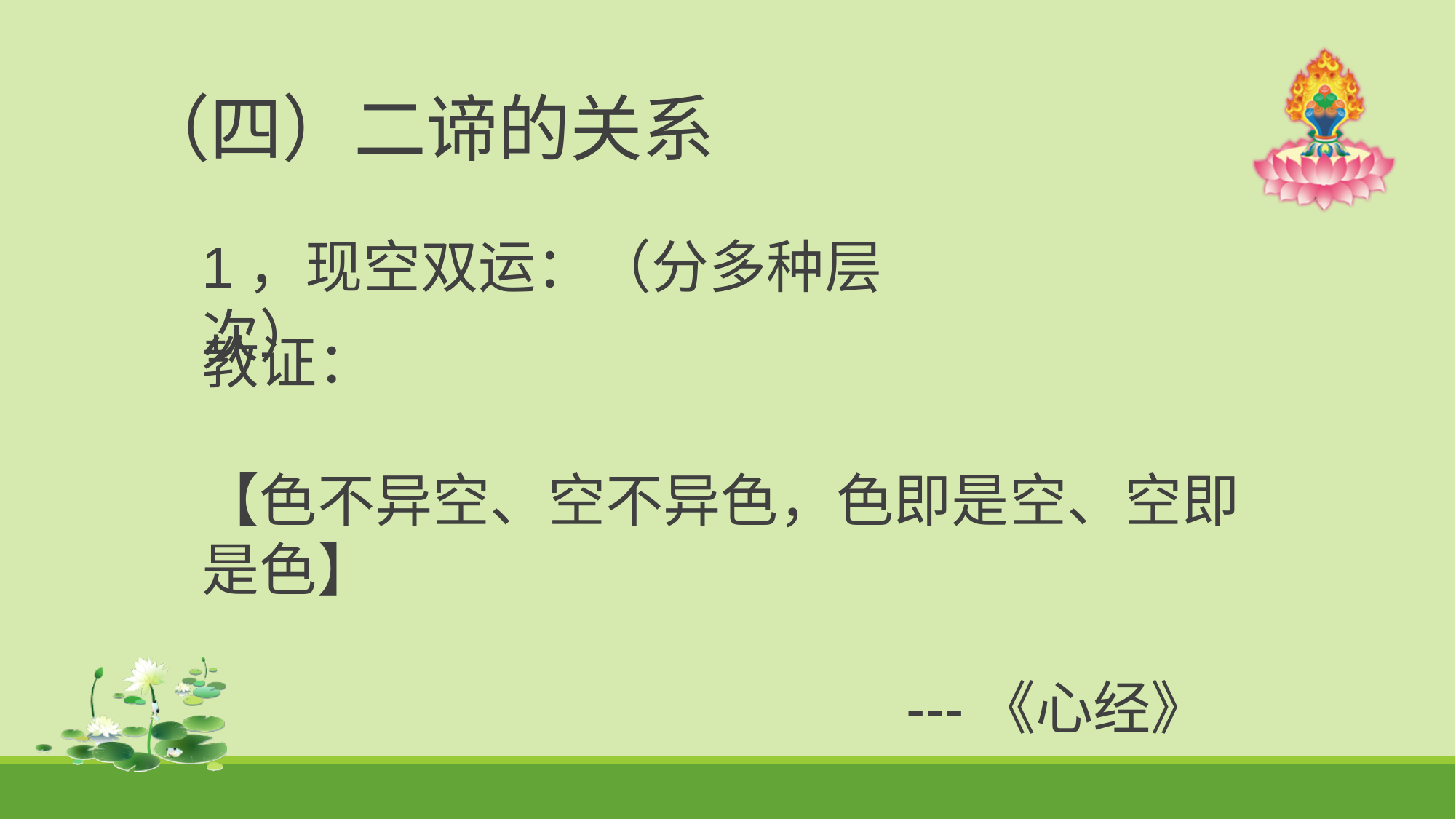

# （四）二谛的关系
1，现空双运：（分多种层次）
教证：

【色不异空、空不异色，色即是空、空即是色】

                                            ---《心经》